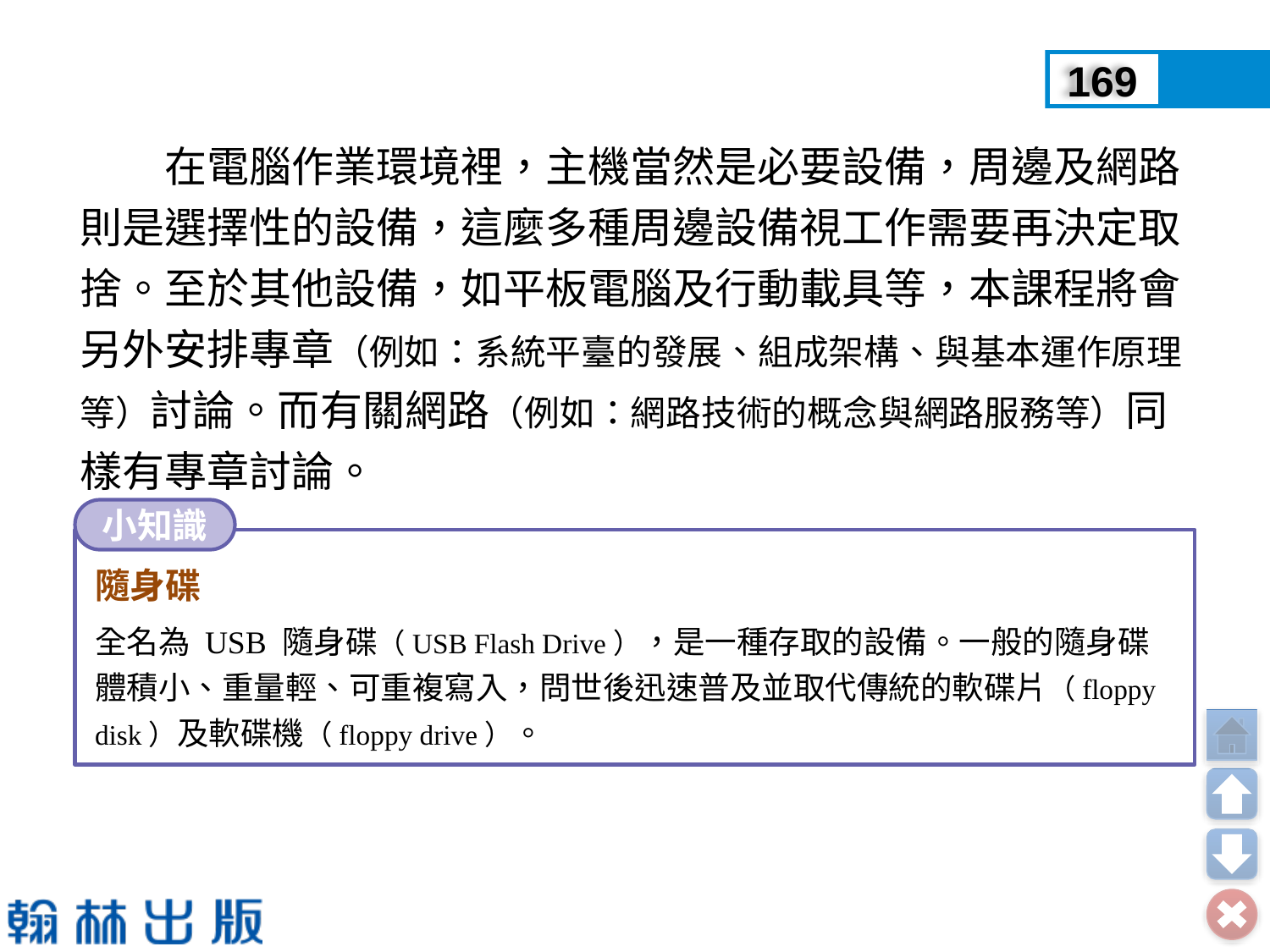

169
　　在電腦作業環境裡，主機當然是必要設備，周邊及網路則是選擇性的設備，這麼多種周邊設備視工作需要再決定取捨。至於其他設備，如平板電腦及行動載具等，本課程將會另外安排專章（例如：系統平臺的發展、組成架構、與基本運作原理等）討論。而有關網路（例如：網路技術的概念與網路服務等）同樣有專章討論。
小知識

隨身碟
全名為 USB 隨身碟（USB Flash Drive），是一種存取的設備。一般的隨身碟體積小、重量輕、可重複寫入，問世後迅速普及並取代傳統的軟碟片（floppy disk）及軟碟機（floppy drive）。